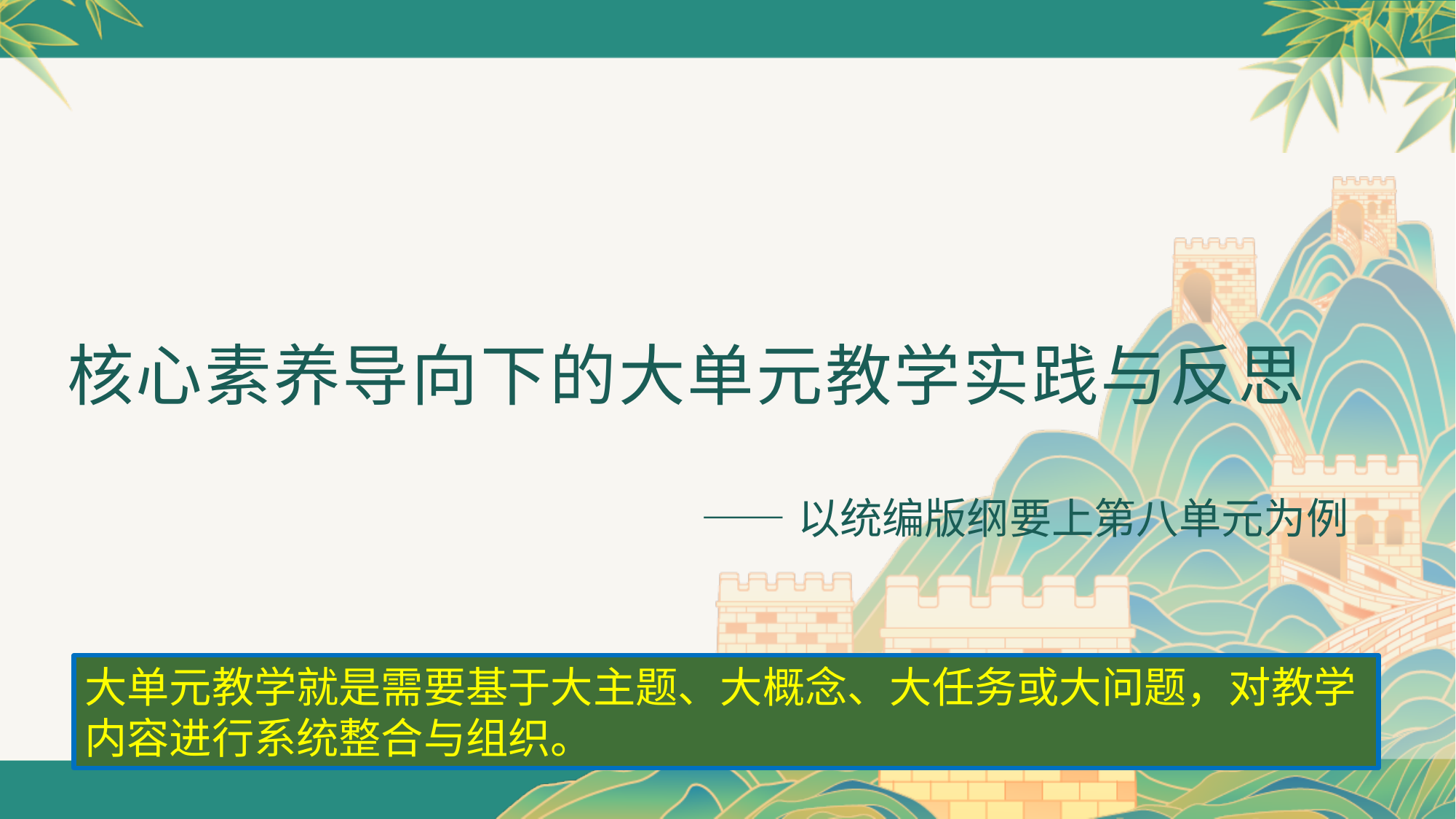

核心素养导向下的大单元教学实践与反思

                                                               ——以统编版纲要上第八单元为例
大单元教学就是需要基于大主题、大概念、大任务或大问题，对教学内容进行系统整合与组织。